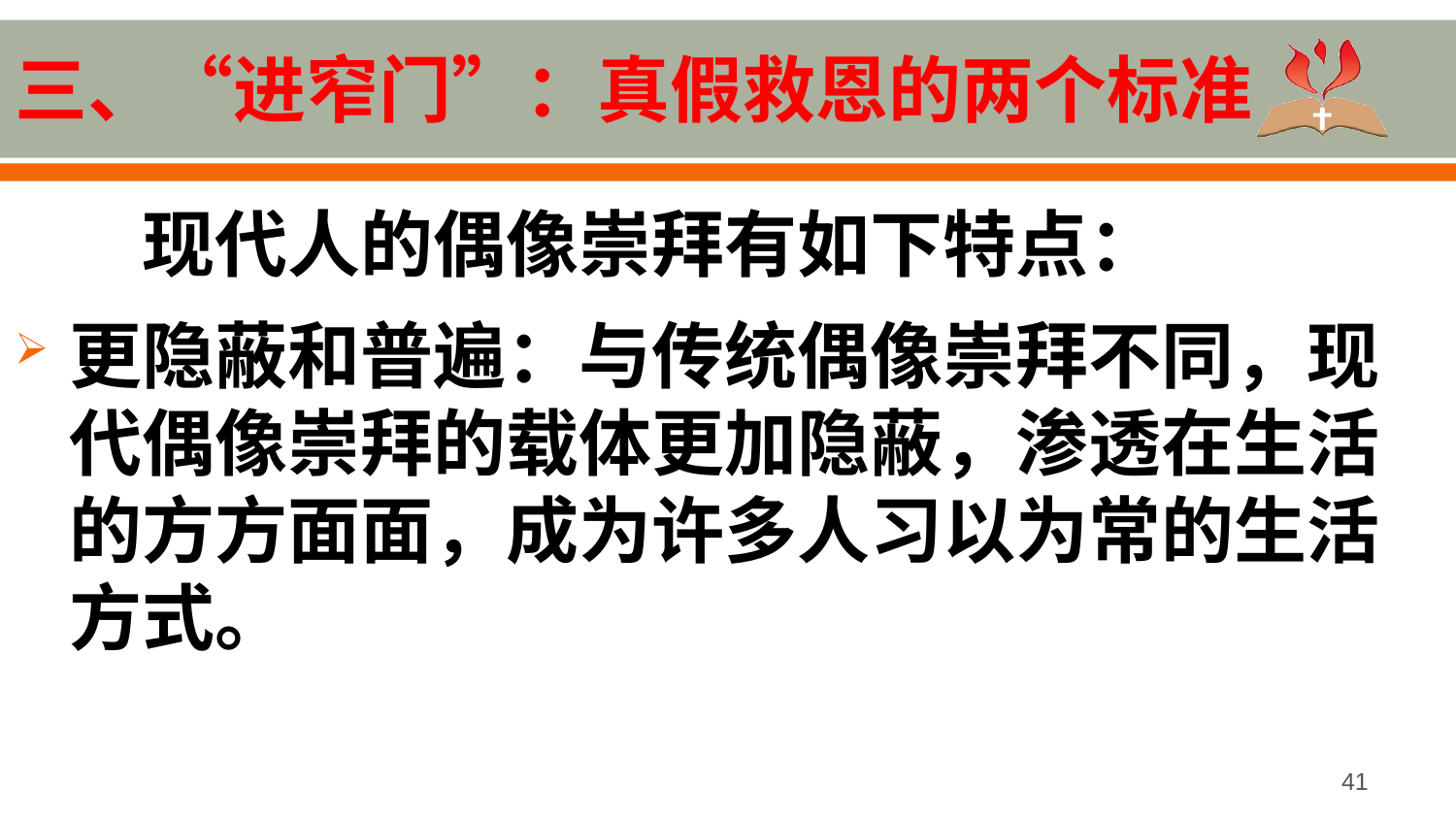

# 三、“进窄门”：真假救恩的两个标准
现代人的偶像崇拜有如下特点：
更隐蔽和普遍：与传统偶像崇拜不同，现代偶像崇拜的载体更加隐蔽，渗透在生活的方方面面，成为许多人习以为常的生活方式。

41